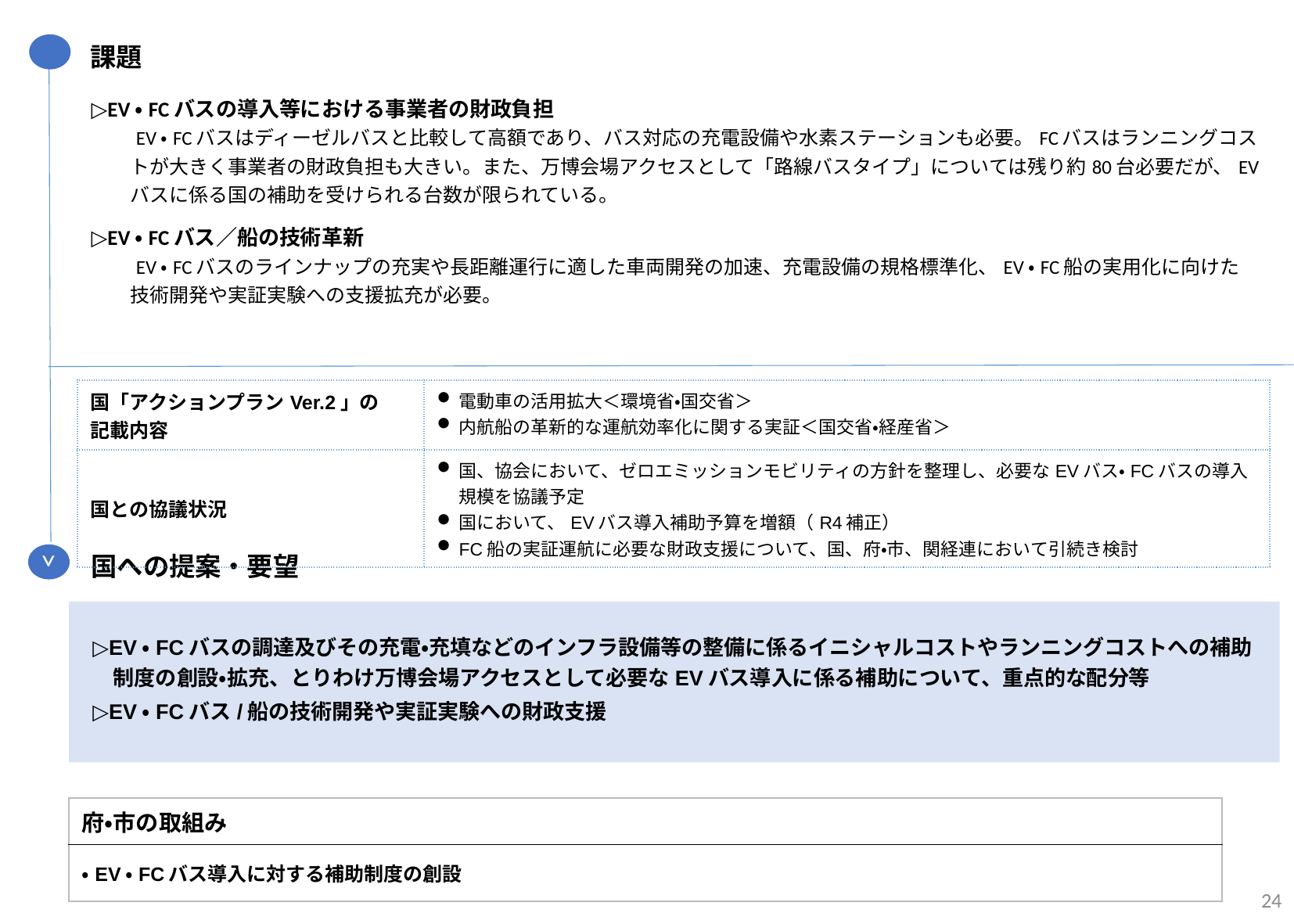

課題
| ▷EV・FCバスの導入等における事業者の財政負担 　　EV・FCバスはディーゼルバスと比較して高額であり、バス対応の充電設備や水素ステーションも必要。FCバスはランニングコストが大きく事業者の財政負担も大きい。また、万博会場アクセスとして「路線バスタイプ」については残り約80台必要だが、EVバスに係る国の補助を受けられる台数が限られている。 |
| --- |
| ▷EV・FCバス／船の技術革新 　　EV・FCバスのラインナップの充実や長距離運行に適した車両開発の加速、充電設備の規格標準化、EV・FC船の実用化に向けた 　　技術開発や実証実験への支援拡充が必要。 |
|  |
| 国「アクションプランVer.2」の 記載内容 | 電動車の活用拡大＜環境省・国交省＞ 内航船の革新的な運航効率化に関する実証＜国交省・経産省＞ |
| --- | --- |
| 国との協議状況 | 国、協会において、ゼロエミッションモビリティの方針を整理し、必要なEVバス・FCバスの導入規模を協議予定 国において、EVバス導入補助予算を増額（R4補正） FC船の実証運航に必要な財政支援について、国、府・市、関経連において引続き検討 |
>

国への提案・要望

| ▷EV・FCバスの調達及びその充電・充填などのインフラ設備等の整備に係るイニシャルコストやランニングコストへの補助制度の創設・拡充、とりわけ万博会場アクセスとして必要なEVバス導入に係る補助について、重点的な配分等 |
| --- |
| ▷EV・FCバス/船の技術開発や実証実験への財政支援 |
| 府・市の取組み |
| --- |
| ・EV・FCバス導入に対する補助制度の創設 |

24